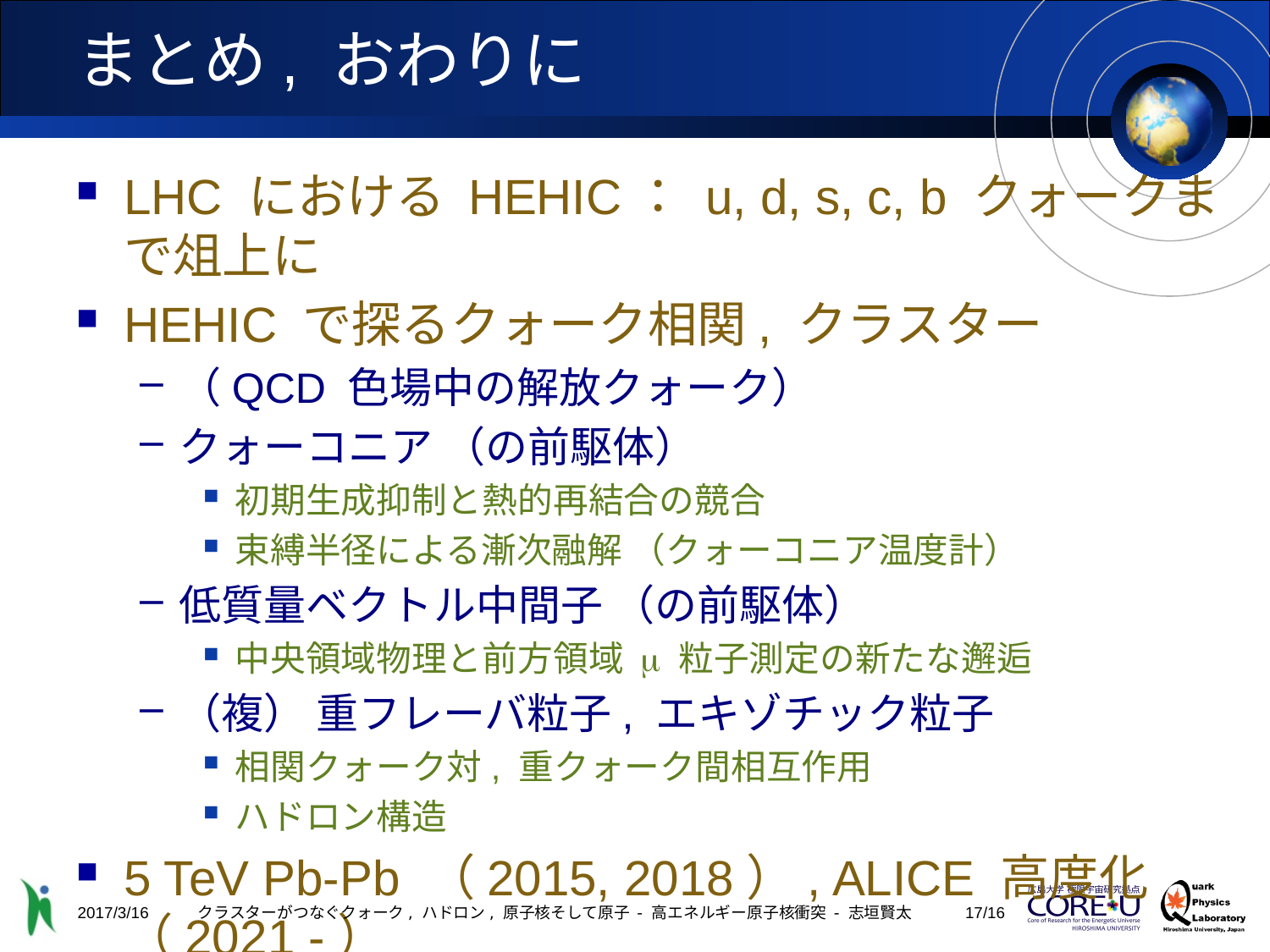

# まとめ, おわりに
LHC における HEHIC： u, d, s, c, b クォークまで俎上に
HEHIC で探るクォーク相関, クラスター
（QCD 色場中の解放クォーク）
クォーコニア （の前駆体）
初期生成抑制と熱的再結合の競合
束縛半径による漸次融解 （クォーコニア温度計）
低質量ベクトル中間子 （の前駆体）
中央領域物理と前方領域 μ 粒子測定の新たな邂逅
（複） 重フレーバ粒子, エキゾチック粒子
相関クォーク対, 重クォーク間相互作用
ハドロン構造
5 TeV Pb-Pb （2015, 2018）, ALICE 高度化 （2021 -）
2017/3/16
クラスターがつなぐクォーク, ハドロン, 原子核そして原子 - 高エネルギー原子核衝突 - 志垣賢太
17/16